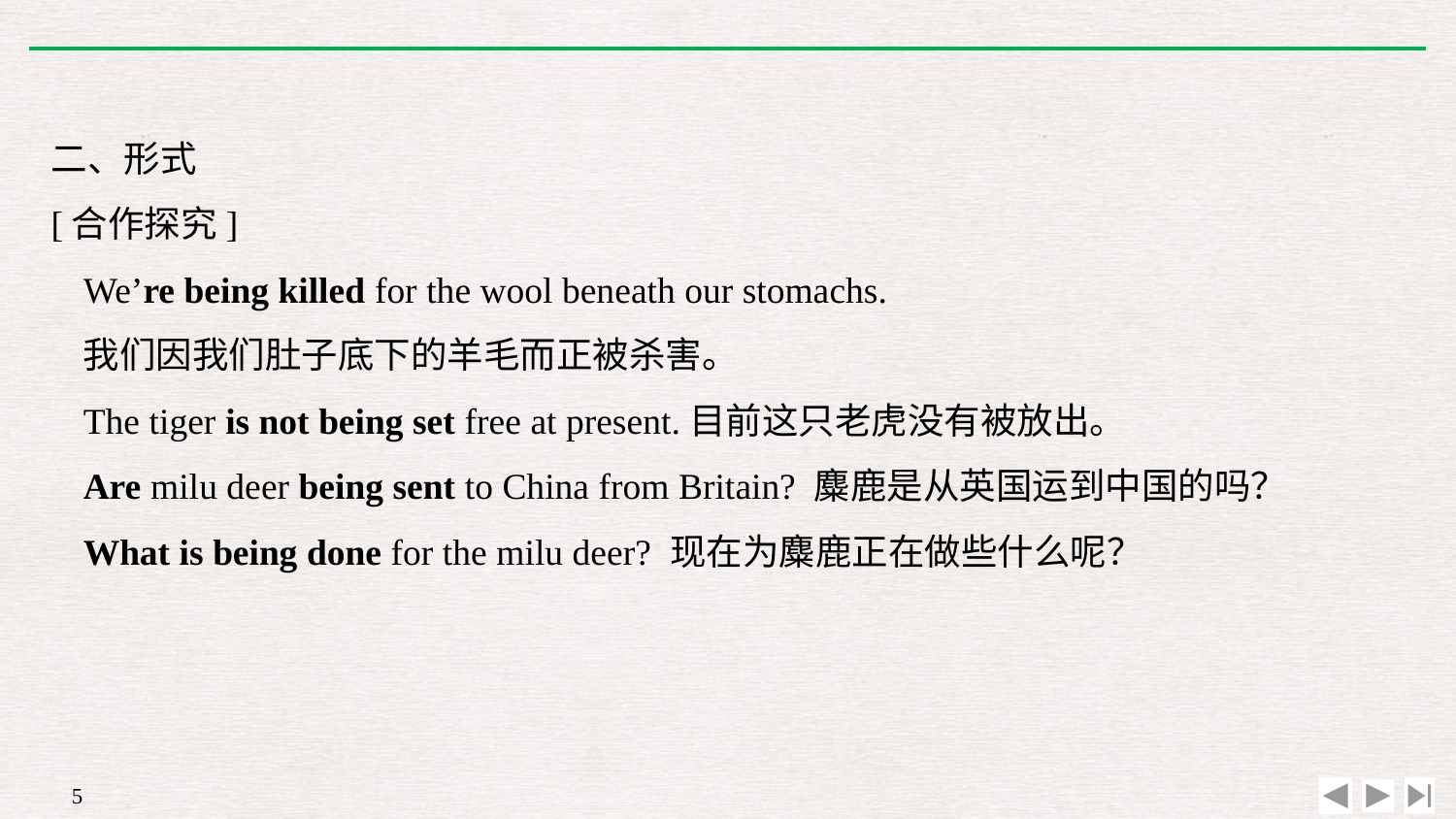

二、形式
[合作探究]
We’re being killed for the wool beneath our stomachs.
我们因我们肚子底下的羊毛而正被杀害。
The tiger is not being set free at present.目前这只老虎没有被放出。
Are milu deer being sent to China from Britain? 麋鹿是从英国运到中国的吗？
What is being done for the milu deer? 现在为麋鹿正在做些什么呢？